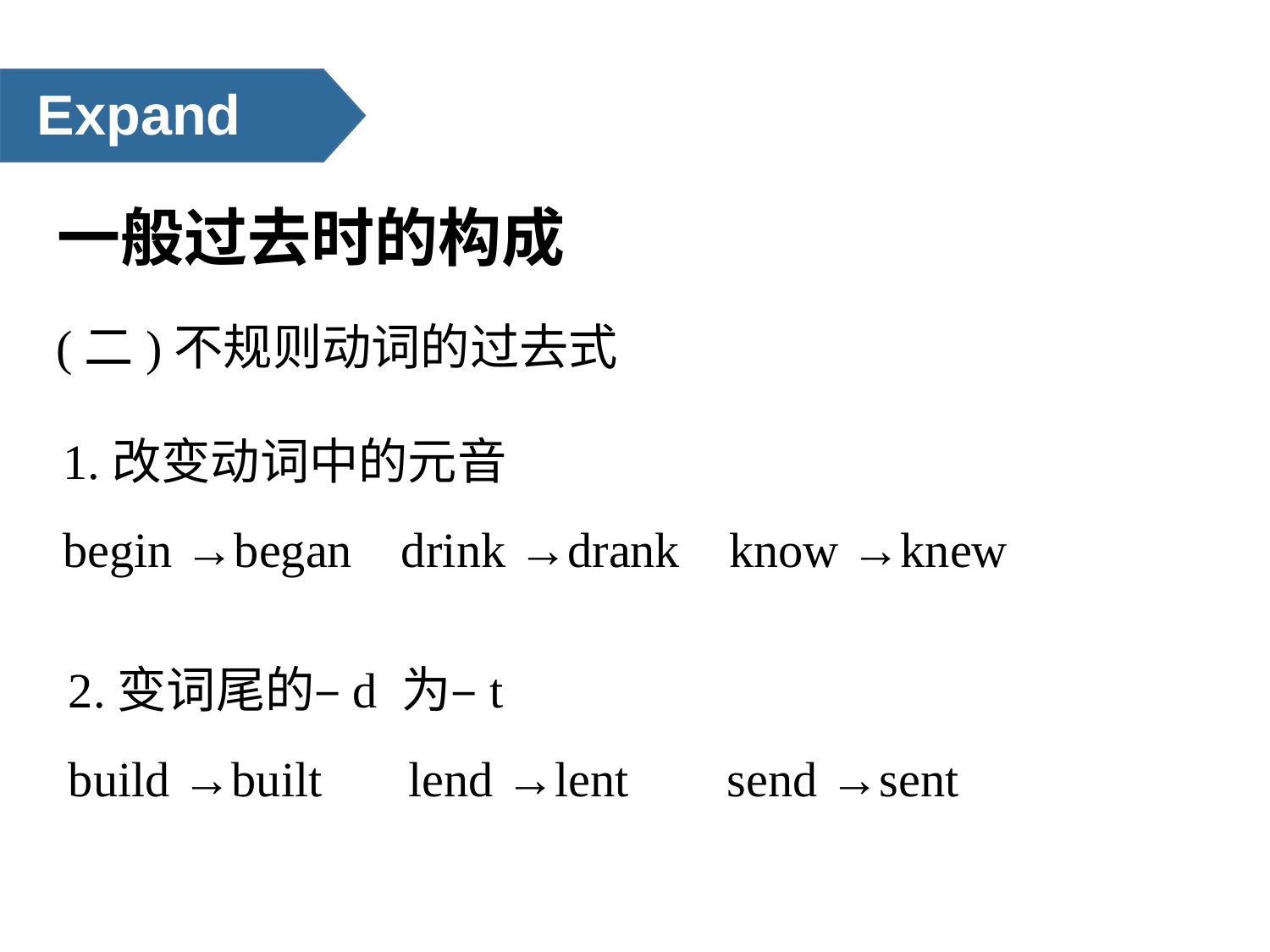

Expand
一般过去时的构成
(二)不规则动词的过去式
1.改变动词中的元音
begin →began    drink →drank    know →knew
2.变词尾的–d 为–t
build →built       lend →lent        send →sent